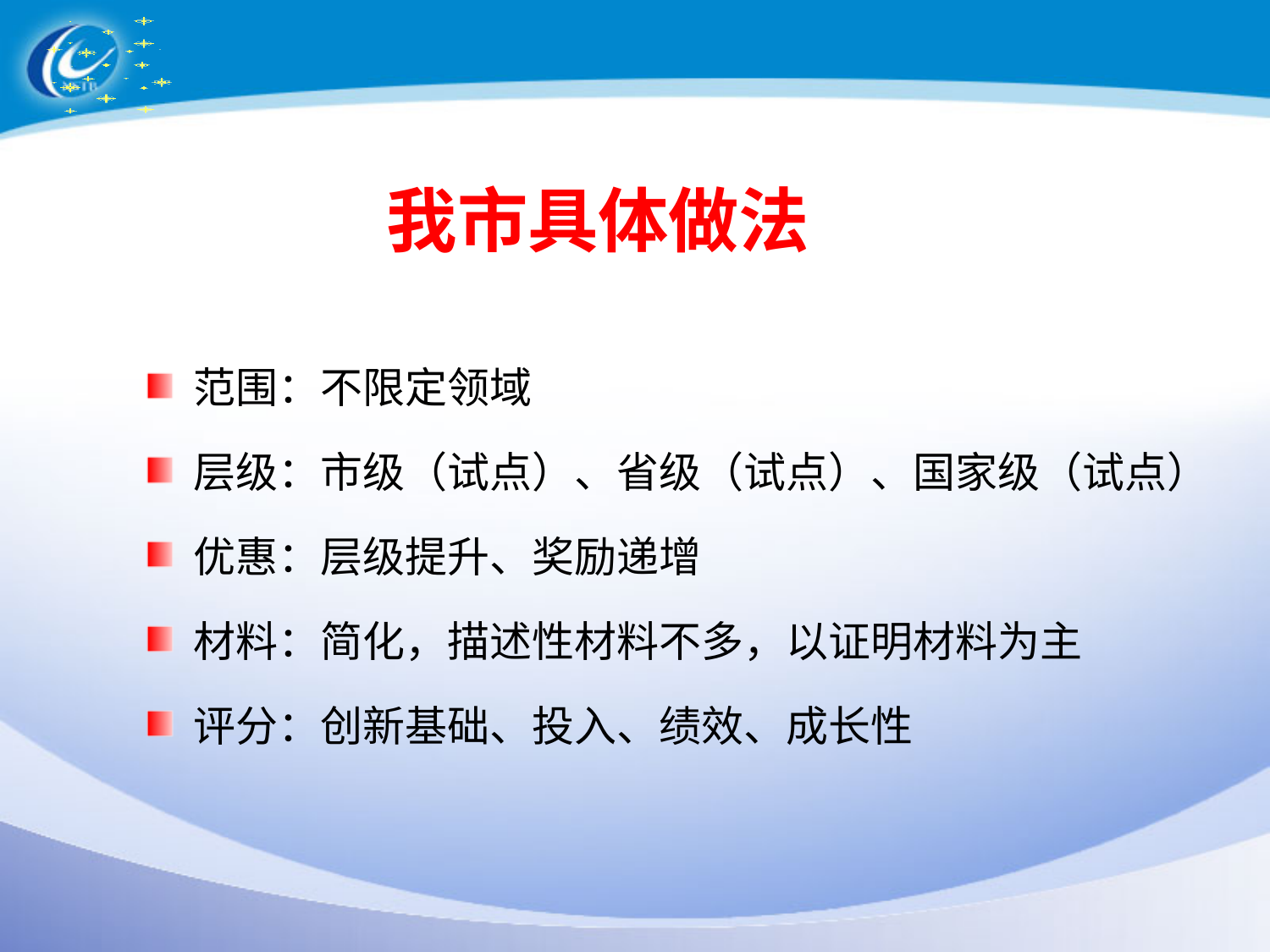

# 我市具体做法
范围：不限定领域
层级：市级（试点）、省级（试点）、国家级（试点）
优惠：层级提升、奖励递增
材料：简化，描述性材料不多，以证明材料为主
评分：创新基础、投入、绩效、成长性